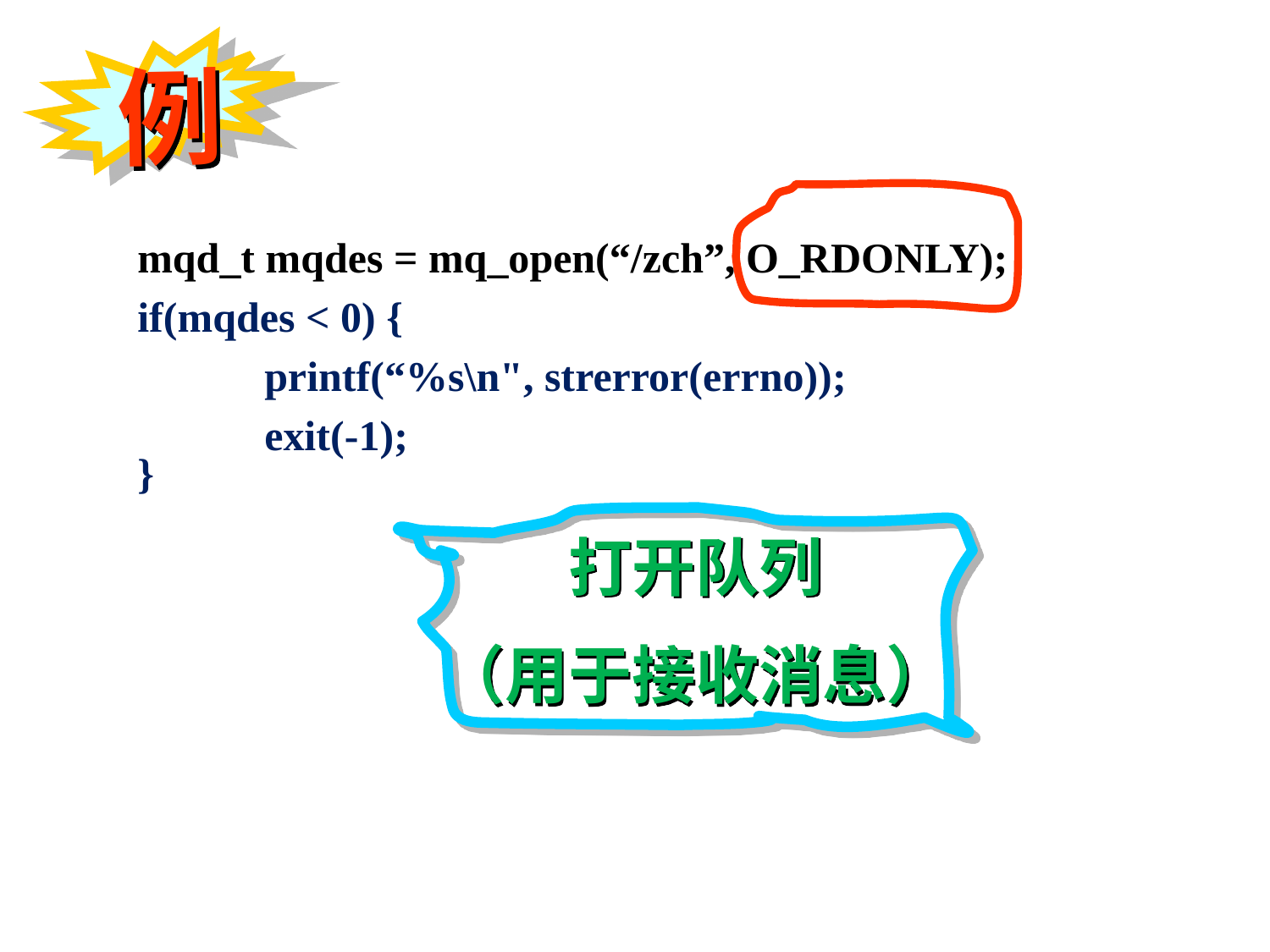

例

mqd_t mqdes = mq_open(“/zch”, O_RDONLY);
if(mqdes < 0) {
	printf(“%s\n", strerror(errno));
	exit(-1);
}

打开队列
（用于接收消息）